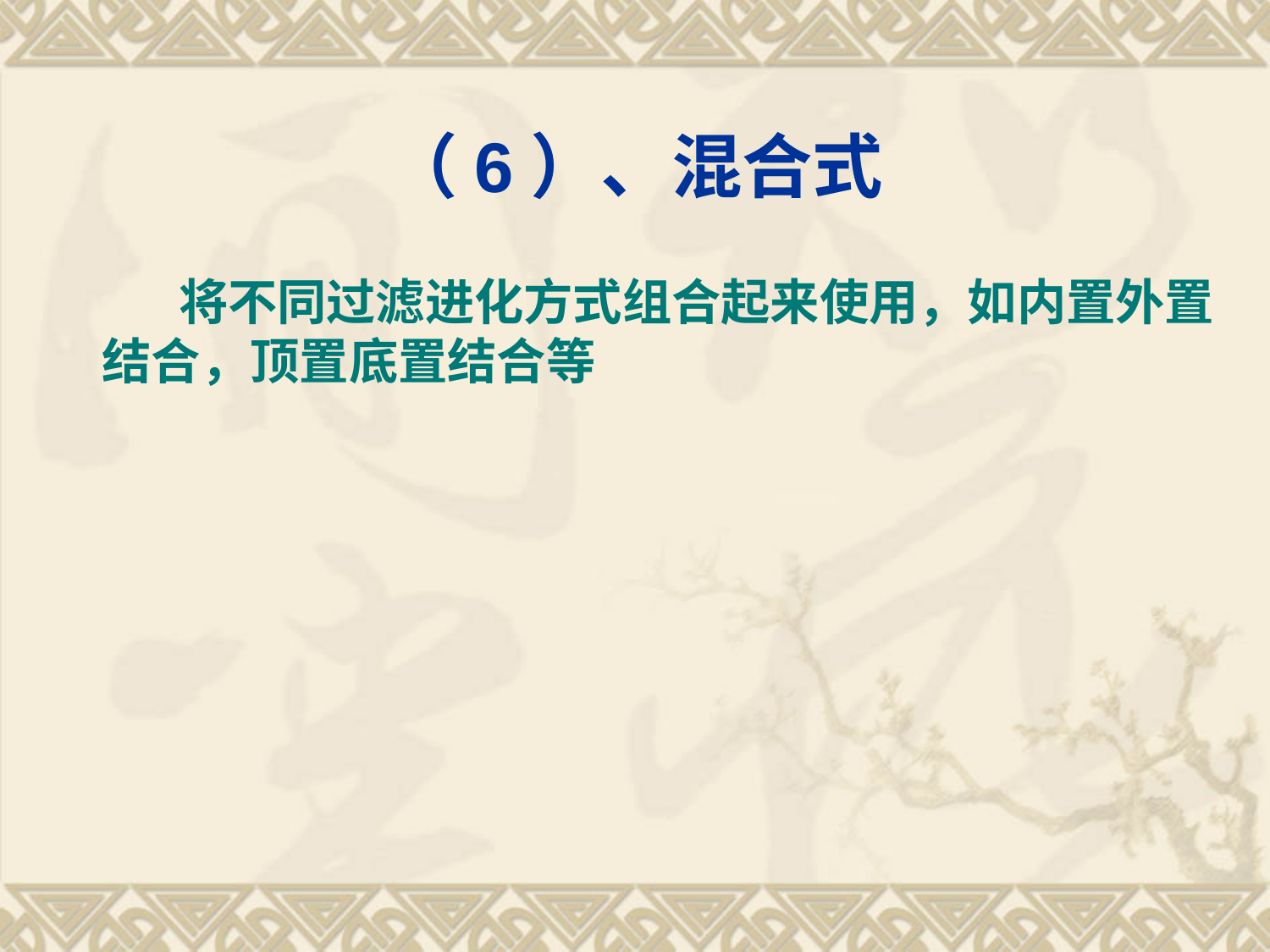

# （6）、混合式
          将不同过滤进化方式组合起来使用，如内置外置结合，顶置底置结合等